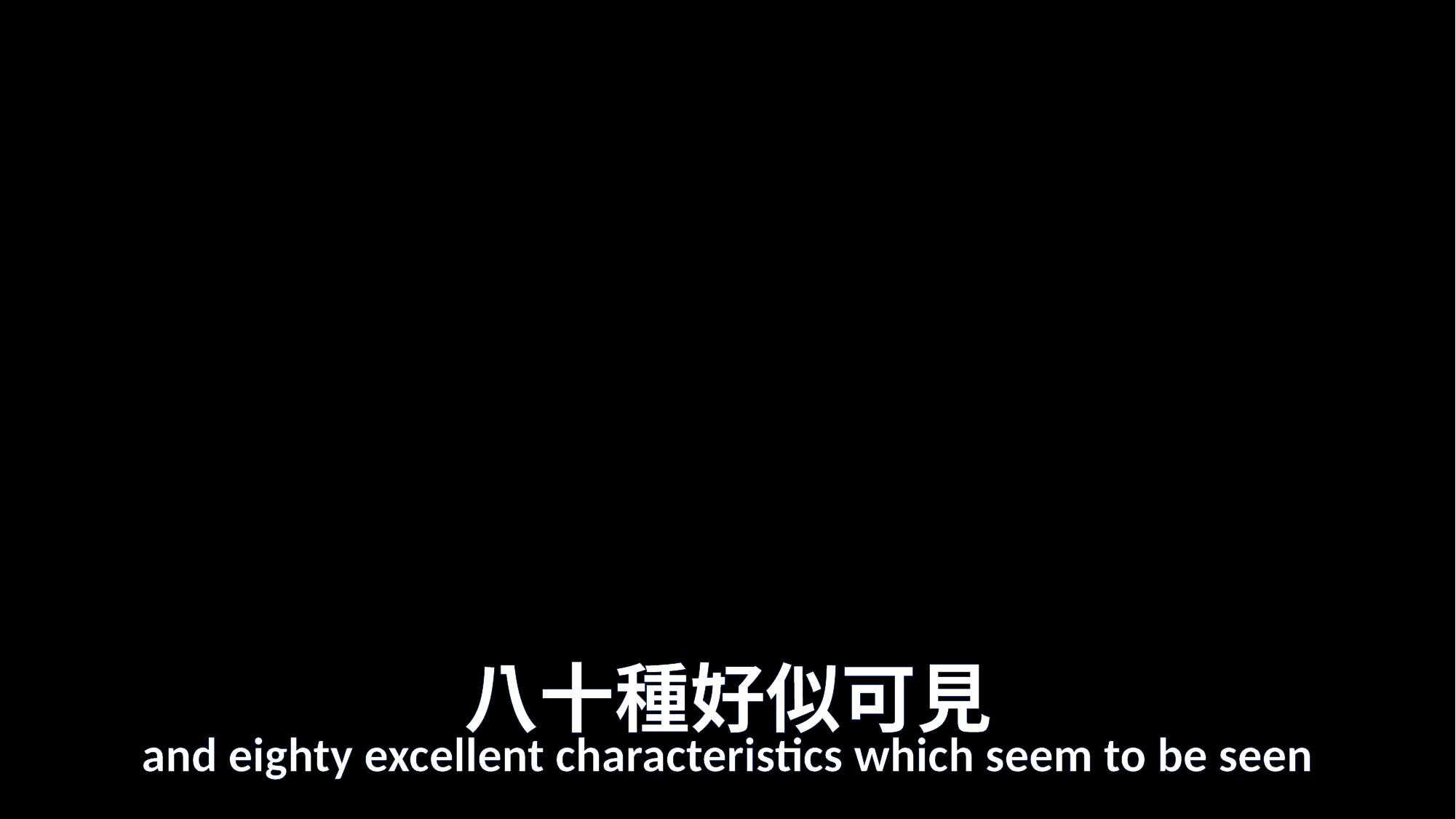

# 八十種好似可見
and eighty excellent characteristics which seem to be seen